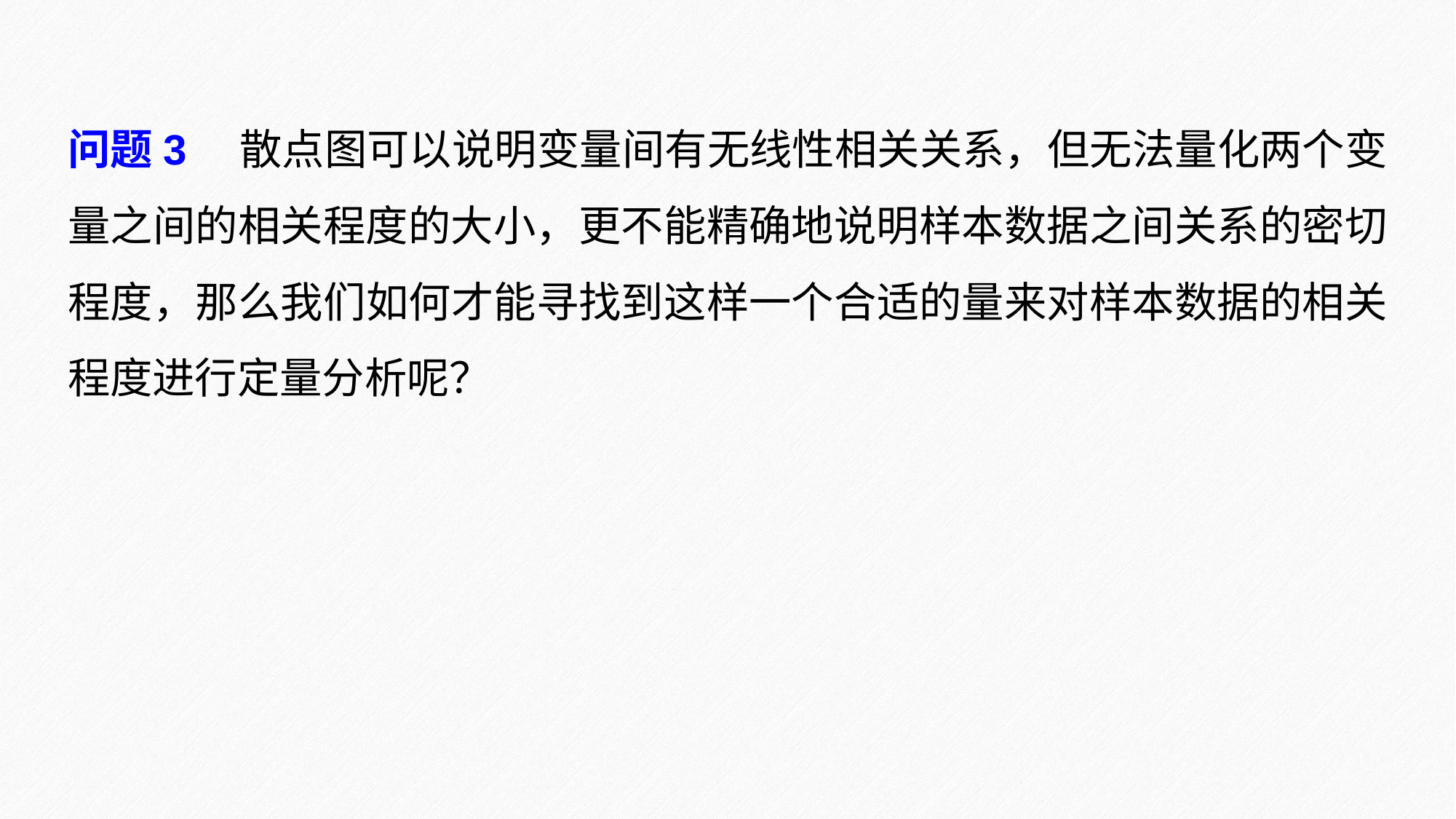

问题3　散点图可以说明变量间有无线性相关关系，但无法量化两个变量之间的相关程度的大小，更不能精确地说明样本数据之间关系的密切程度，那么我们如何才能寻找到这样一个合适的量来对样本数据的相关程度进行定量分析呢？